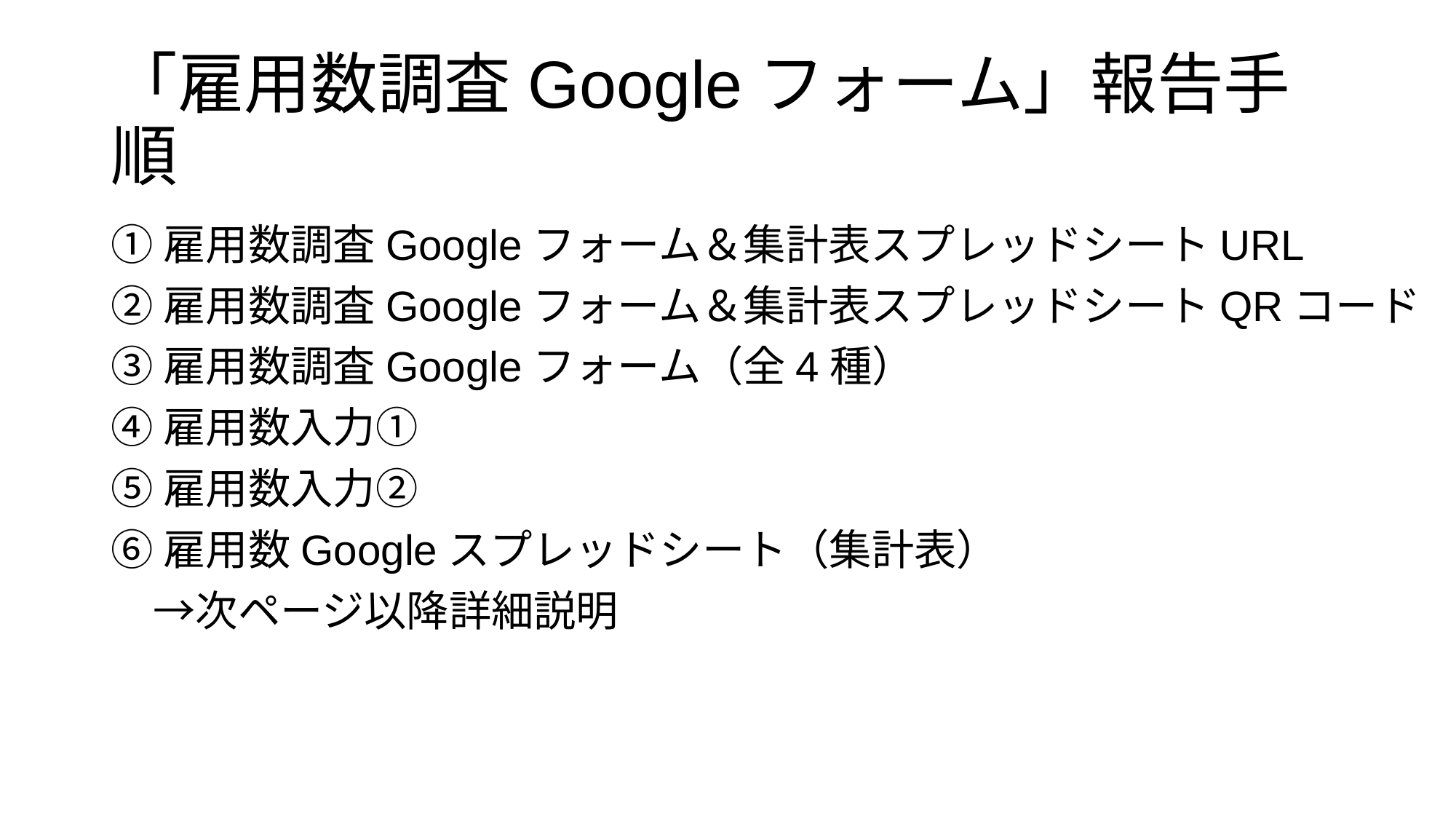

# 「雇用数調査Googleフォーム」報告手順
➀雇用数調査Googleフォーム＆集計表スプレッドシートURL
②雇用数調査Googleフォーム＆集計表スプレッドシートQRコード
③雇用数調査Googleフォーム（全4種）
④雇用数入力➀
⑤雇用数入力②
⑥雇用数Googleスプレッドシート（集計表）
　→次ページ以降詳細説明